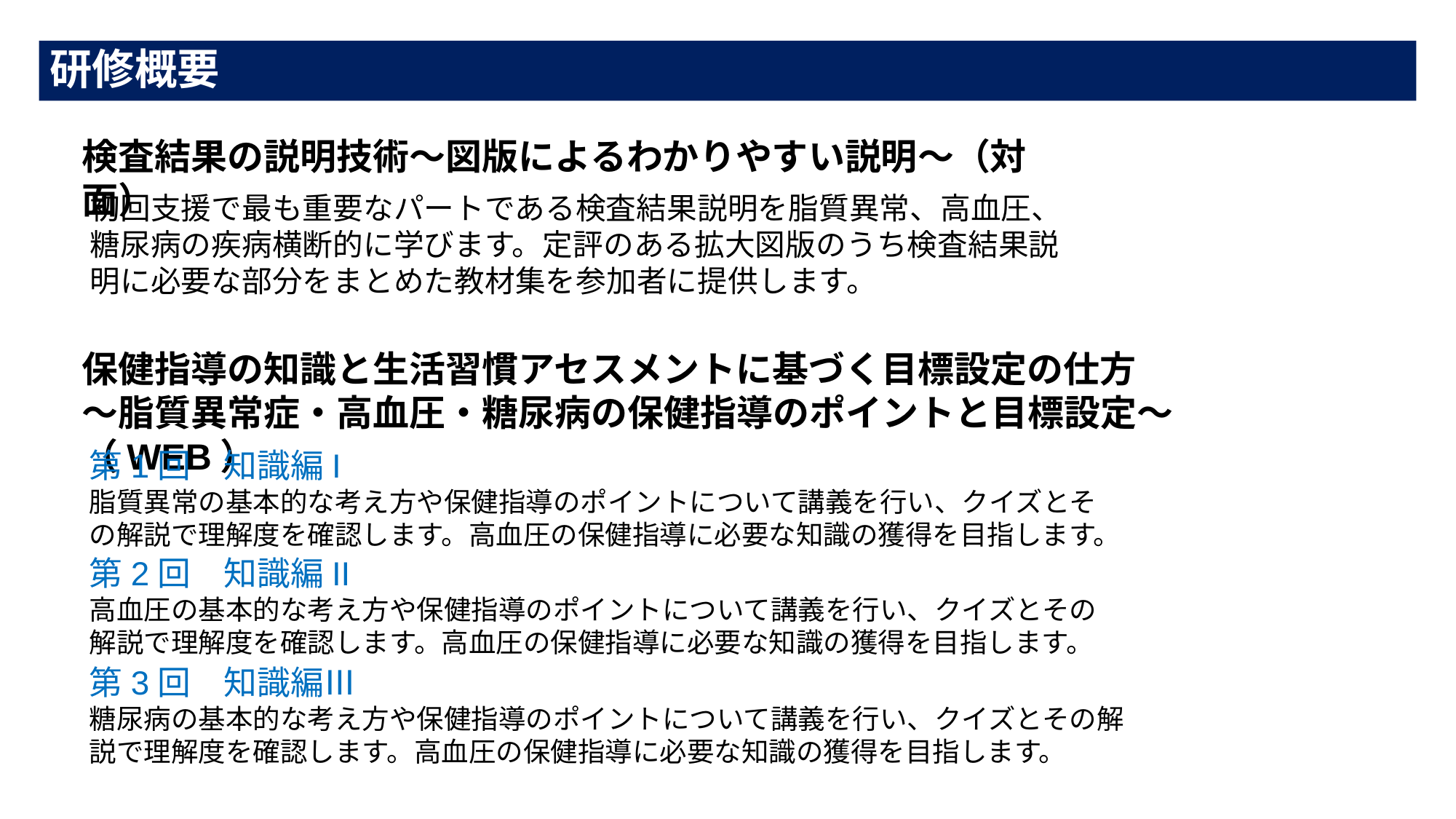

研修概要
検査結果の説明技術～図版によるわかりやすい説明～（対面）
初回支援で最も重要なパートである検査結果説明を脂質異常、高血圧、糖尿病の疾病横断的に学びます。定評のある拡大図版のうち検査結果説明に必要な部分をまとめた教材集を参加者に提供します。
保健指導の知識と生活習慣アセスメントに基づく目標設定の仕方
～脂質異常症・高血圧・糖尿病の保健指導のポイントと目標設定～（WEB）
第1回　知識編I
脂質異常の基本的な考え方や保健指導のポイントについて講義を行い、クイズとその解説で理解度を確認します。高血圧の保健指導に必要な知識の獲得を目指します。
第2回　知識編II
高血圧の基本的な考え方や保健指導のポイントについて講義を行い、クイズとその解説で理解度を確認します。高血圧の保健指導に必要な知識の獲得を目指します。
第3回　知識編Ⅲ
糖尿病の基本的な考え方や保健指導のポイントについて講義を行い、クイズとその解説で理解度を確認します。高血圧の保健指導に必要な知識の獲得を目指します。
2